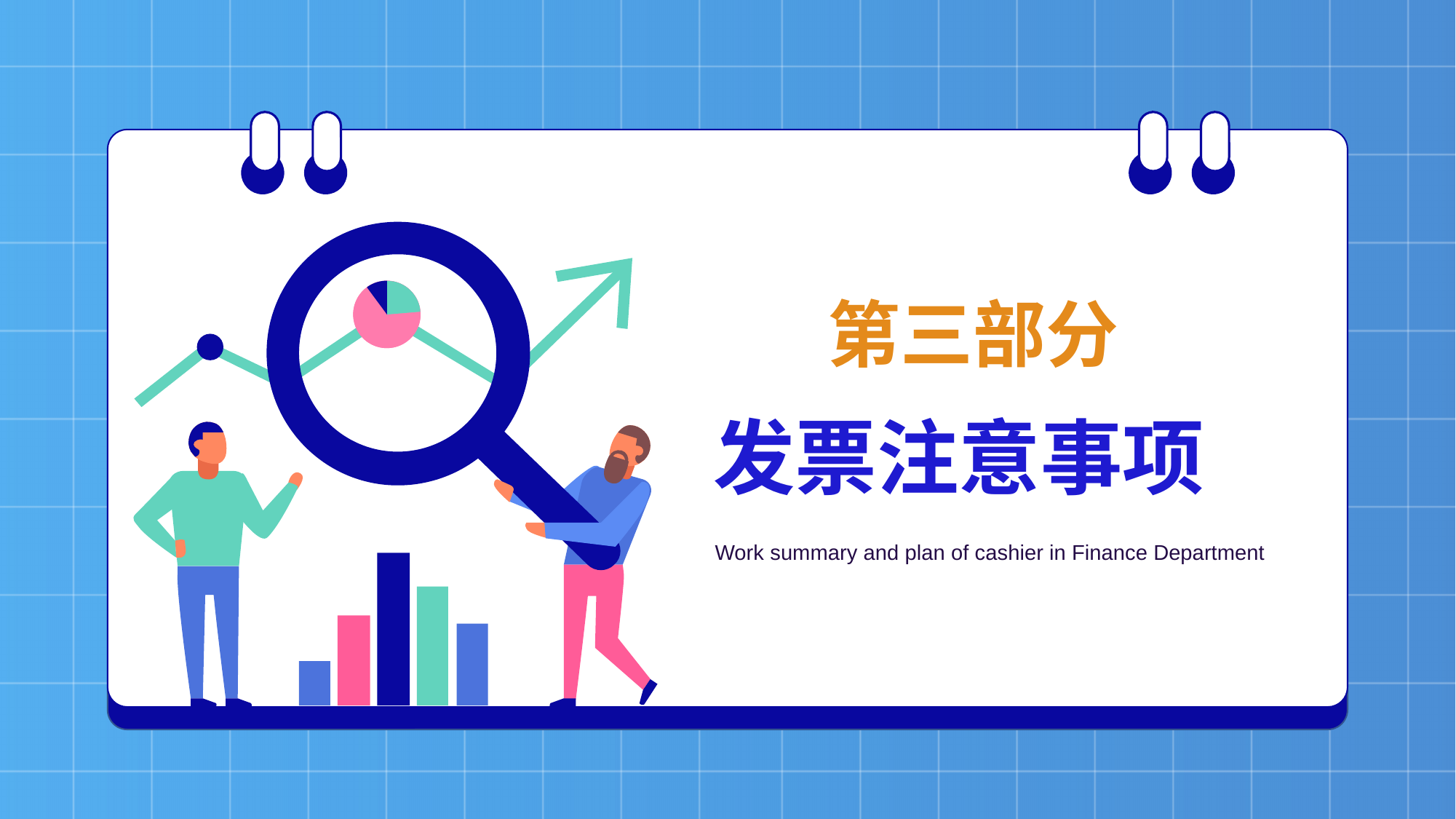

第三部分
发票注意事项
Work summary and plan of cashier in Finance Department